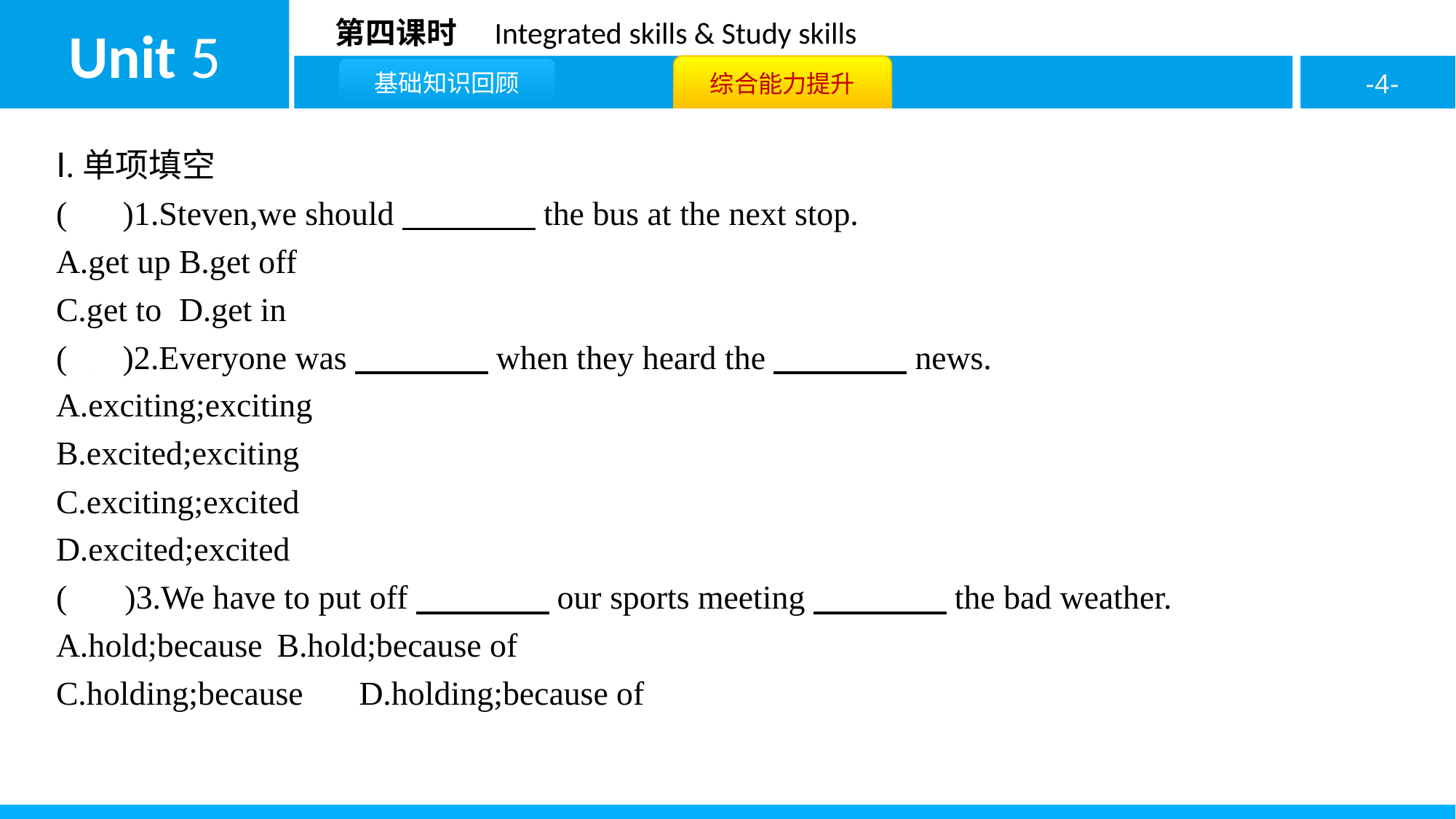

Ⅰ.单项填空
(  B  )1.Steven,we should　　　　the bus at the next stop.
A.get up	B.get off
C.get to	D.get in
(  B  )2.Everyone was　　　　when they heard the　　　　news.
A.exciting;exciting
B.excited;exciting
C.exciting;excited
D.excited;excited
(  D  )3.We have to put off　　　　our sports meeting　　　　the bad weather.
A.hold;because	B.hold;because of
C.holding;because	D.holding;because of